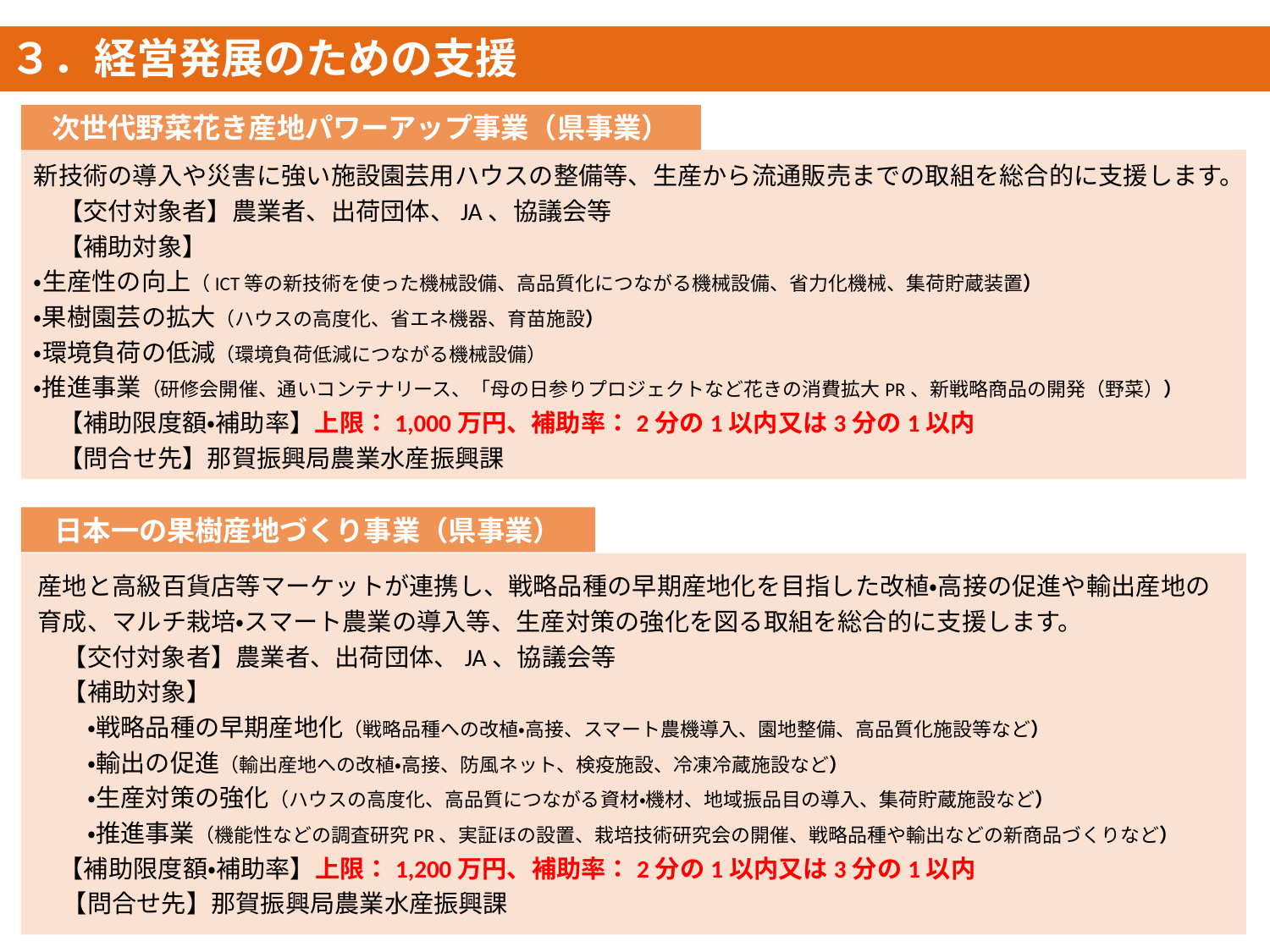

３．経営発展のための支援
次世代野菜花き産地パワーアップ事業（県事業）
新技術の導入や災害に強い施設園芸用ハウスの整備等、生産から流通販売までの取組を総合的に支援します。
　【交付対象者】農業者、出荷団体、JA、協議会等
　【補助対象】
・生産性の向上（ICT等の新技術を使った機械設備、高品質化につながる機械設備、省力化機械、集荷貯蔵装置）
・果樹園芸の拡大（ハウスの高度化、省エネ機器、育苗施設）
・環境負荷の低減（環境負荷低減につながる機械設備）
・推進事業（研修会開催、通いコンテナリース、「母の日参りプロジェクトなど花きの消費拡大PR、新戦略商品の開発（野菜））
　【補助限度額・補助率】上限：1,000万円、補助率：2分の1以内又は3分の1以内
　【問合せ先】那賀振興局農業水産振興課

日本一の果樹産地づくり事業（県事業）

産地と高級百貨店等マーケットが連携し、戦略品種の早期産地化を目指した改植・高接の促進や輸出産地の育成、マルチ栽培・スマート農業の導入等、生産対策の強化を図る取組を総合的に支援します。
　【交付対象者】農業者、出荷団体、JA、協議会等
　【補助対象】
　　・戦略品種の早期産地化（戦略品種への改植・高接、スマート農機導入、園地整備、高品質化施設等など）
　　・輸出の促進（輸出産地への改植・高接、防風ネット、検疫施設、冷凍冷蔵施設など）
　　・生産対策の強化（ハウスの高度化、高品質につながる資材・機材、地域振品目の導入、集荷貯蔵施設など）
　　・推進事業（機能性などの調査研究PR、実証ほの設置、栽培技術研究会の開催、戦略品種や輸出などの新商品づくりなど）
　【補助限度額・補助率】上限：1,200万円、補助率：2分の1以内又は3分の1以内
　【問合せ先】那賀振興局農業水産振興課